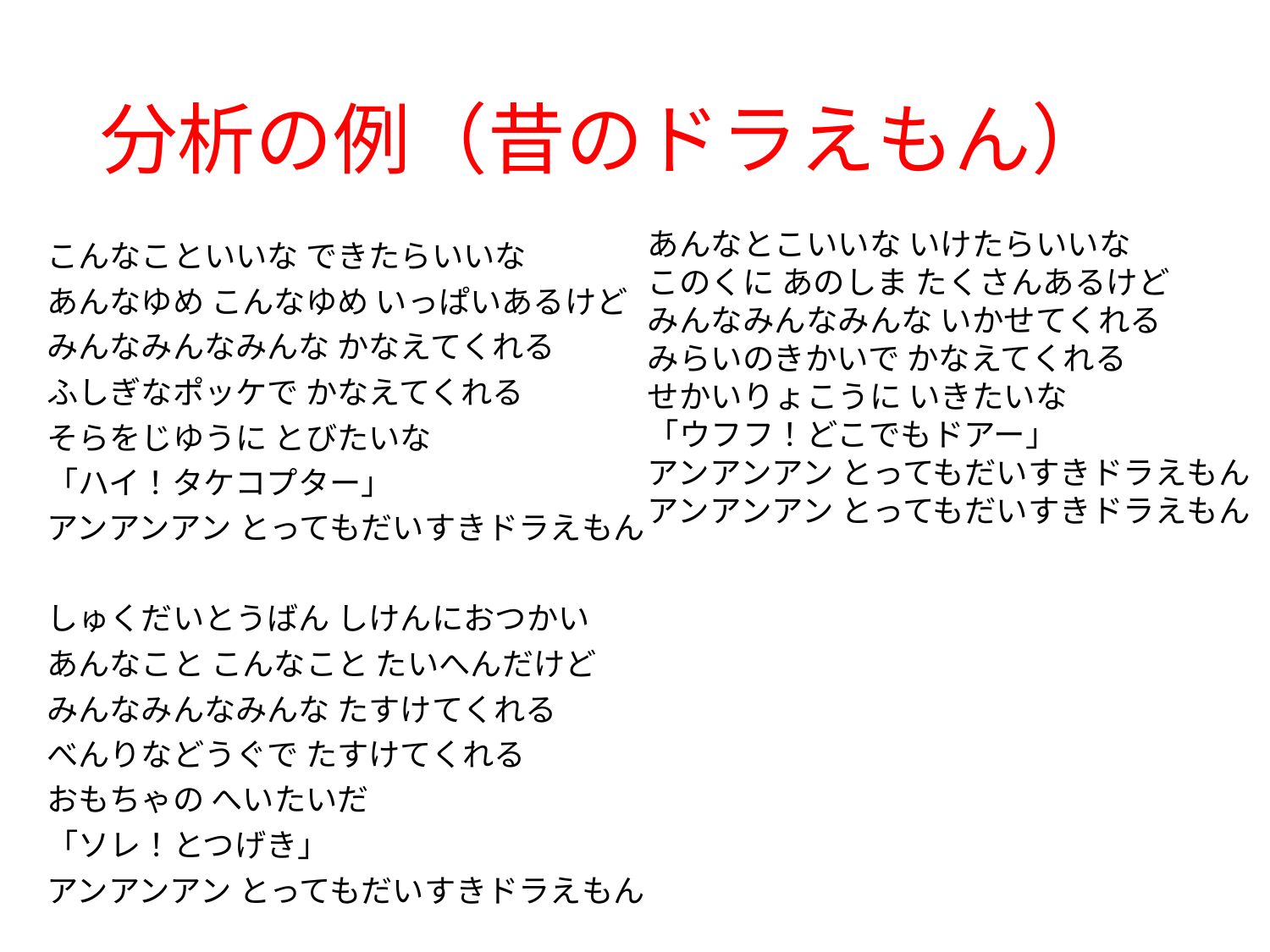

# 分析の例（昔のドラえもん）
あんなとこいいな いけたらいいな
このくに あのしま たくさんあるけど
みんなみんなみんな いかせてくれる
みらいのきかいで かなえてくれる
せかいりょこうに いきたいな
「ウフフ！どこでもドアー」
アンアンアン とってもだいすきドラえもん
アンアンアン とってもだいすきドラえもん
こんなこといいな できたらいいな
あんなゆめ こんなゆめ いっぱいあるけど
みんなみんなみんな かなえてくれる
ふしぎなポッケで かなえてくれる
そらをじゆうに とびたいな
「ハイ！タケコプター」
アンアンアン とってもだいすきドラえもん

しゅくだいとうばん しけんにおつかい
あんなこと こんなこと たいへんだけど
みんなみんなみんな たすけてくれる
べんりなどうぐで たすけてくれる
おもちゃの へいたいだ
「ソレ！とつげき」
アンアンアン とってもだいすきドラえもん